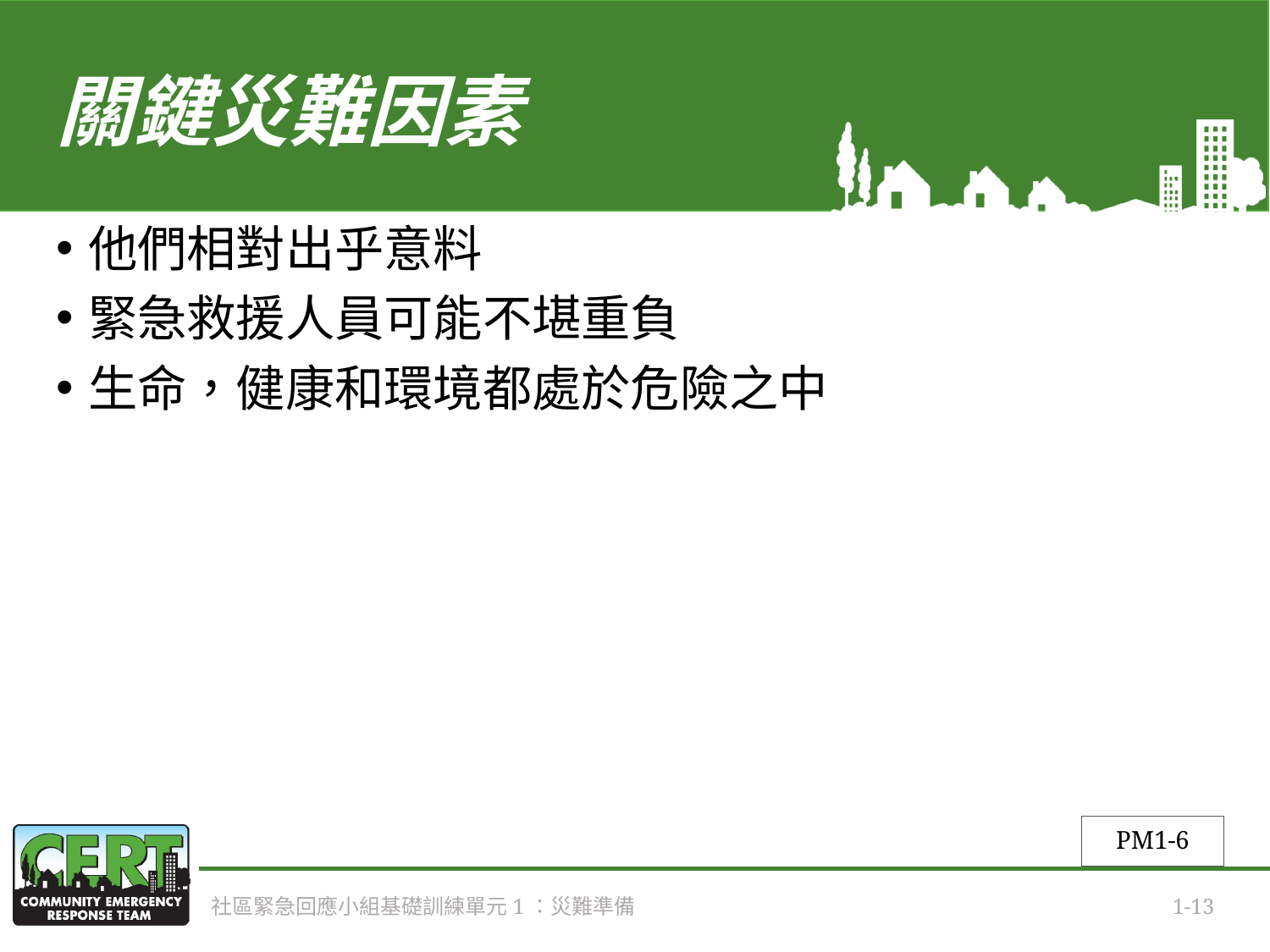

# 關鍵災難因素
他們相對出乎意料
緊急救援人員可能不堪重負
生命，健康和環境都處於危險之中
PM1-6
社區緊急回應小組基礎訓練單元1：災難準備
1-13